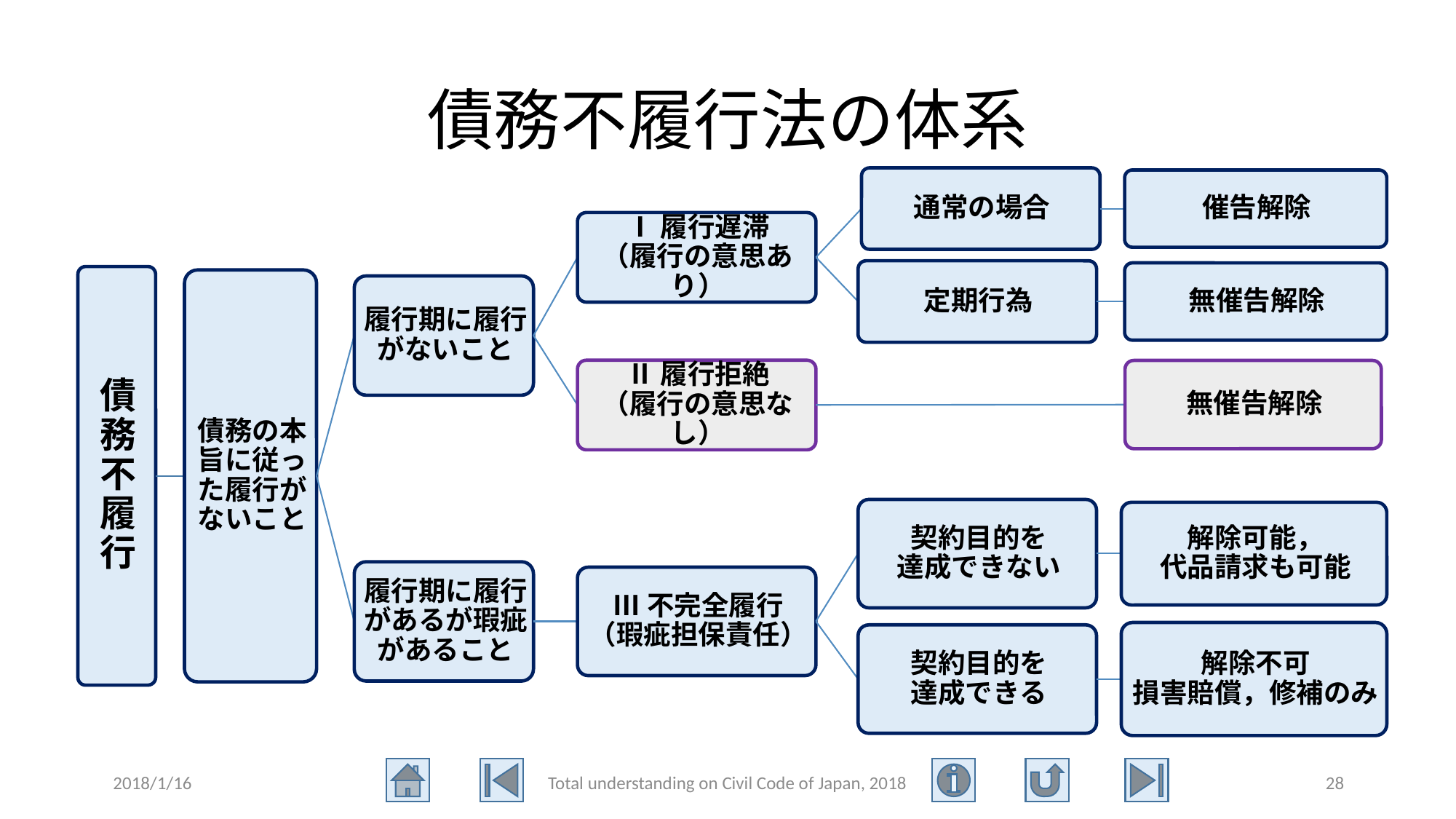

# 債務不履行法の体系
債務不履行

債務の本旨に従った履行がないこと

履行期に履行がないこと

Ⅰ履行遅滞
（履行の意思あり）

通常の場合

催告解除

定期行為

無催告解除

Ⅱ履行拒絶
（履行の意思なし）

無催告解除

履行期に履行があるが瑕疵があること

Ⅲ不完全履行
（瑕疵担保責任）

契約目的を
達成できない

解除可能，
代品請求も可能

契約目的を
達成できる

解除不可
損害賠償，修補のみ
2018/1/16
Total understanding on Civil Code of Japan, 2018
28